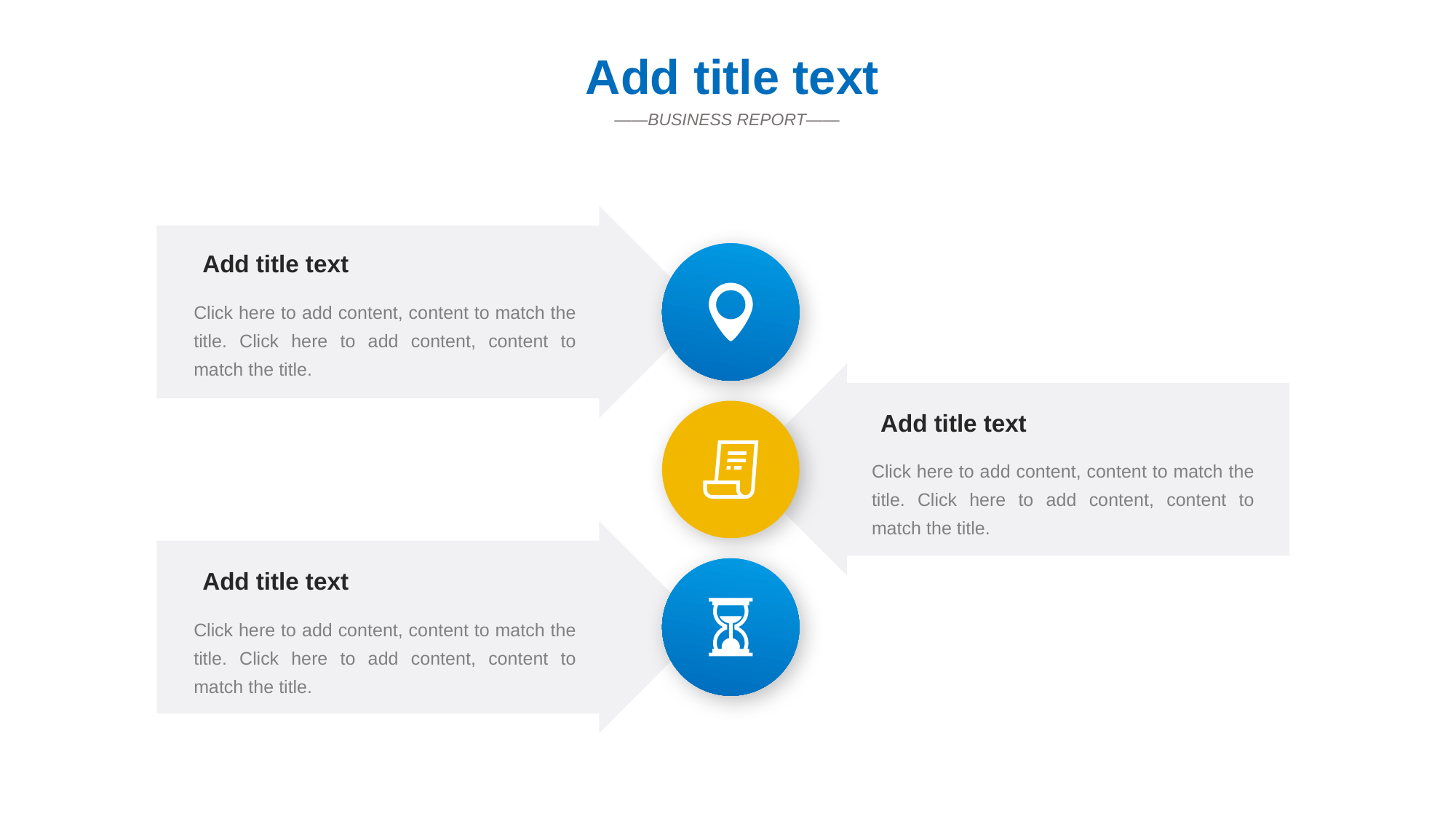

Add title text
 ——BUSINESS REPORT——

Add title text

Click here to add content, content to match the title. Click here to add content, content to match the title.

Add title text

Click here to add content, content to match the title. Click here to add content, content to match the title.

Add title text

Click here to add content, content to match the title. Click here to add content, content to match the title.
PPT下载 http://www.1ppt.com/xiazai/